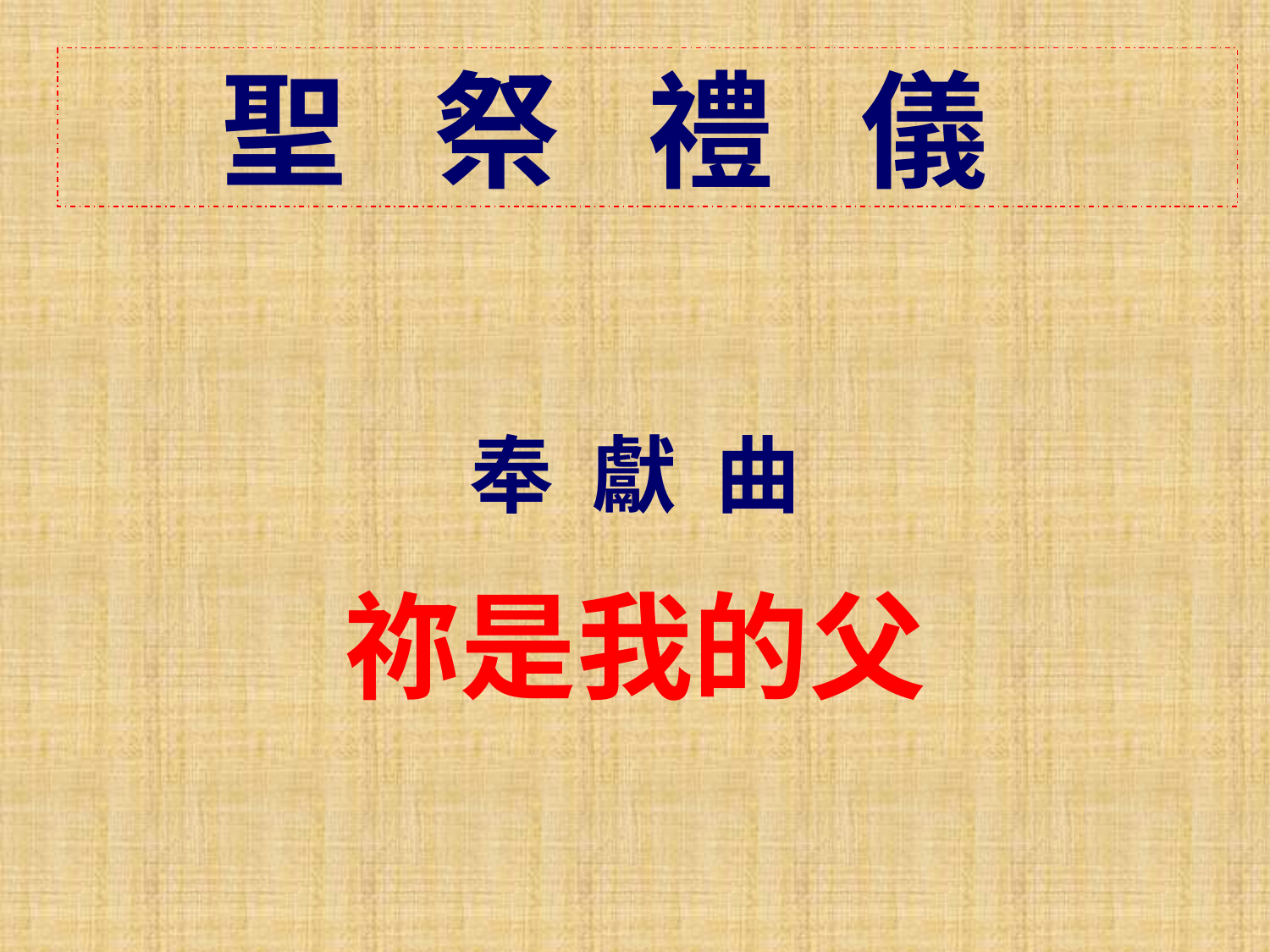

聖   祭   禮   儀
奉  獻  曲
祢是我的父